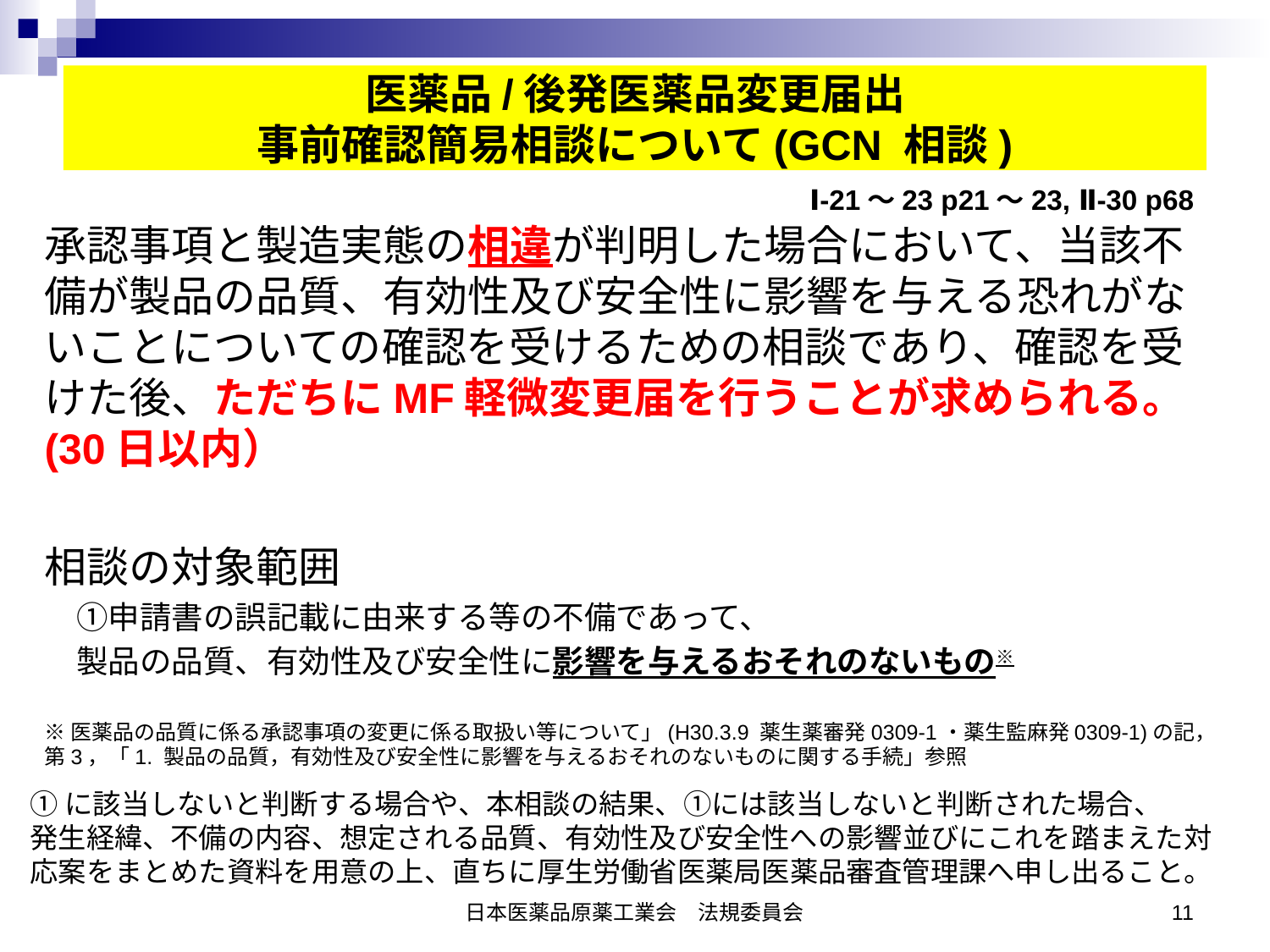

医薬品/後発医薬品変更届出
事前確認簡易相談について(GCN 相談)
Ⅰ-21〜23 p21〜23, Ⅱ-30 p68
承認事項と製造実態の相違が判明した場合において、当該不備が製品の品質、有効性及び安全性に影響を与える恐れがないことについての確認を受けるための相談であり、確認を受けた後、ただちにMF軽微変更届を行うことが求められる。(30日以内）

相談の対象範囲
　①申請書の誤記載に由来する等の不備であって、
　製品の品質、有効性及び安全性に影響を与えるおそれのないもの※

※医薬品の品質に係る承認事項の変更に係る取扱い等について」(H30.3.9 薬生薬審発0309-1・薬生監麻発0309-1)の記，第3，「1. 製品の品質，有効性及び安全性に影響を与えるおそれのないものに関する手続」参照

①に該当しないと判断する場合や、本相談の結果、①には該当しないと判断された場合、
発生経緯、不備の内容、想定される品質、有効性及び安全性への影響並びにこれを踏まえた対応案をまとめた資料を用意の上、直ちに厚生労働省医薬局医薬品審査管理課へ申し出ること。
日本医薬品原薬工業会　法規委員会
11